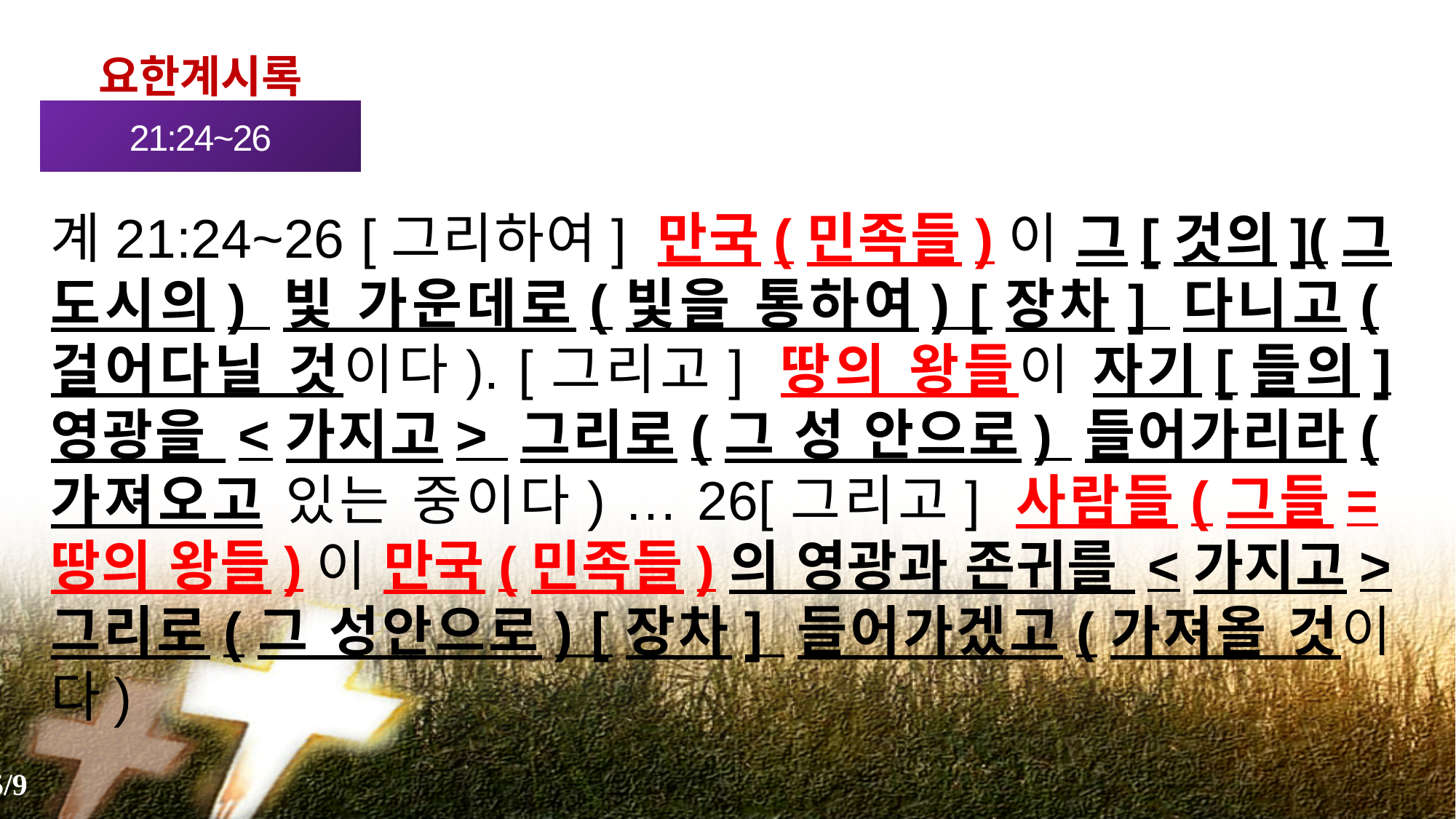

요한계시록

21:24~26
계21:24~26 [그리하여] 만국(민족들)이 그[것의](그 도시의) 빛 가운데로(빛을 통하여) [장차] 다니고(걸어다닐 것이다). [그리고] 땅의 왕들이 자기[들의] 영광을 <가지고> 그리로(그 성 안으로) 들어가리라(가져오고 있는 중이다) … 26[그리고] 사람들(그들=땅의 왕들)이 만국(민족들)의 영광과 존귀를 <가지고> 그리로(그 성안으로) [장차] 들어가겠고(가져올 것이다)